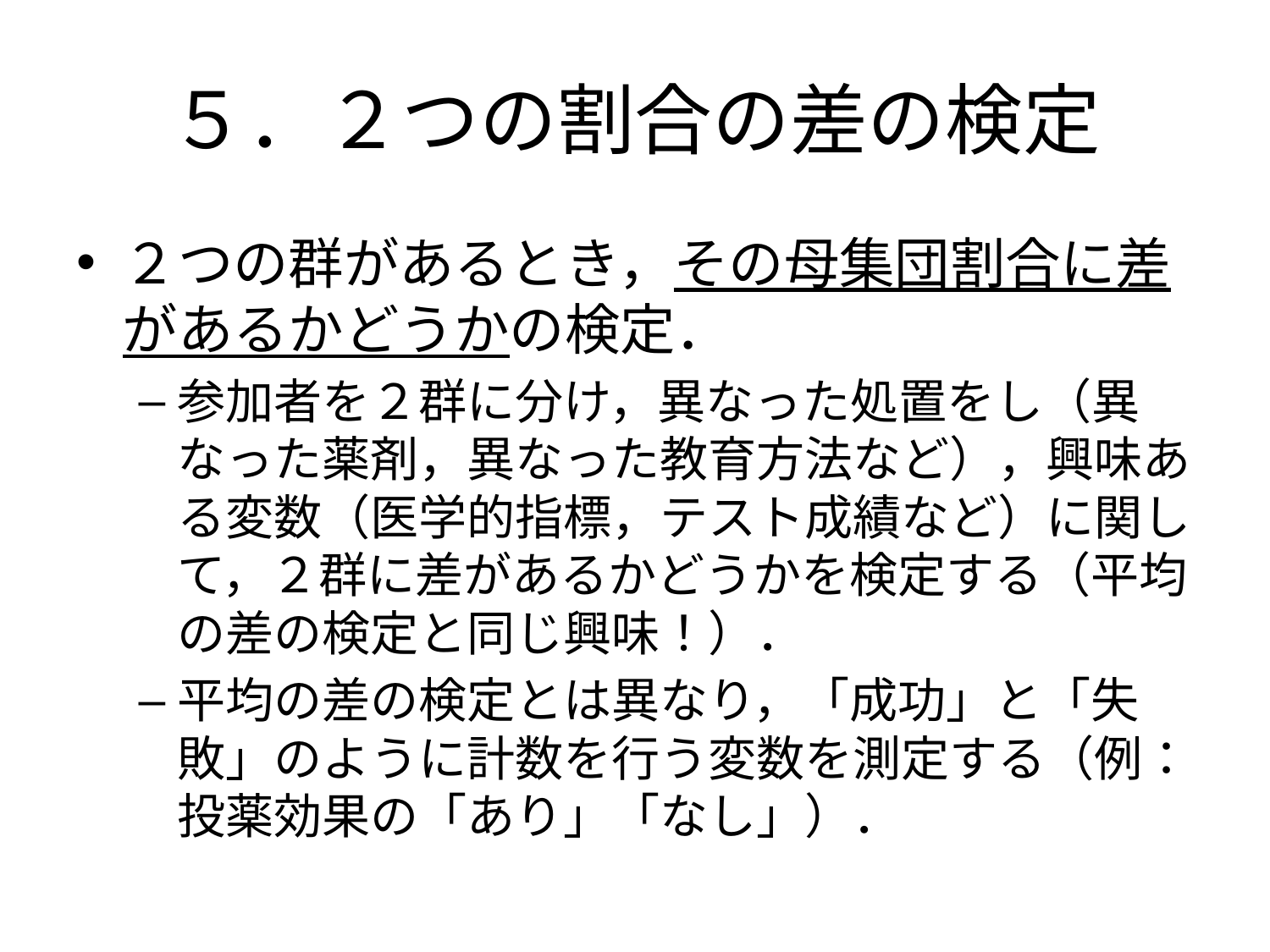

# ５．２つの割合の差の検定
２つの群があるとき，その母集団割合に差があるかどうかの検定．
参加者を２群に分け，異なった処置をし（異なった薬剤，異なった教育方法など），興味ある変数（医学的指標，テスト成績など）に関して，２群に差があるかどうかを検定する（平均の差の検定と同じ興味！）．
平均の差の検定とは異なり，「成功」と「失敗」のように計数を行う変数を測定する（例：投薬効果の「あり」「なし」）．